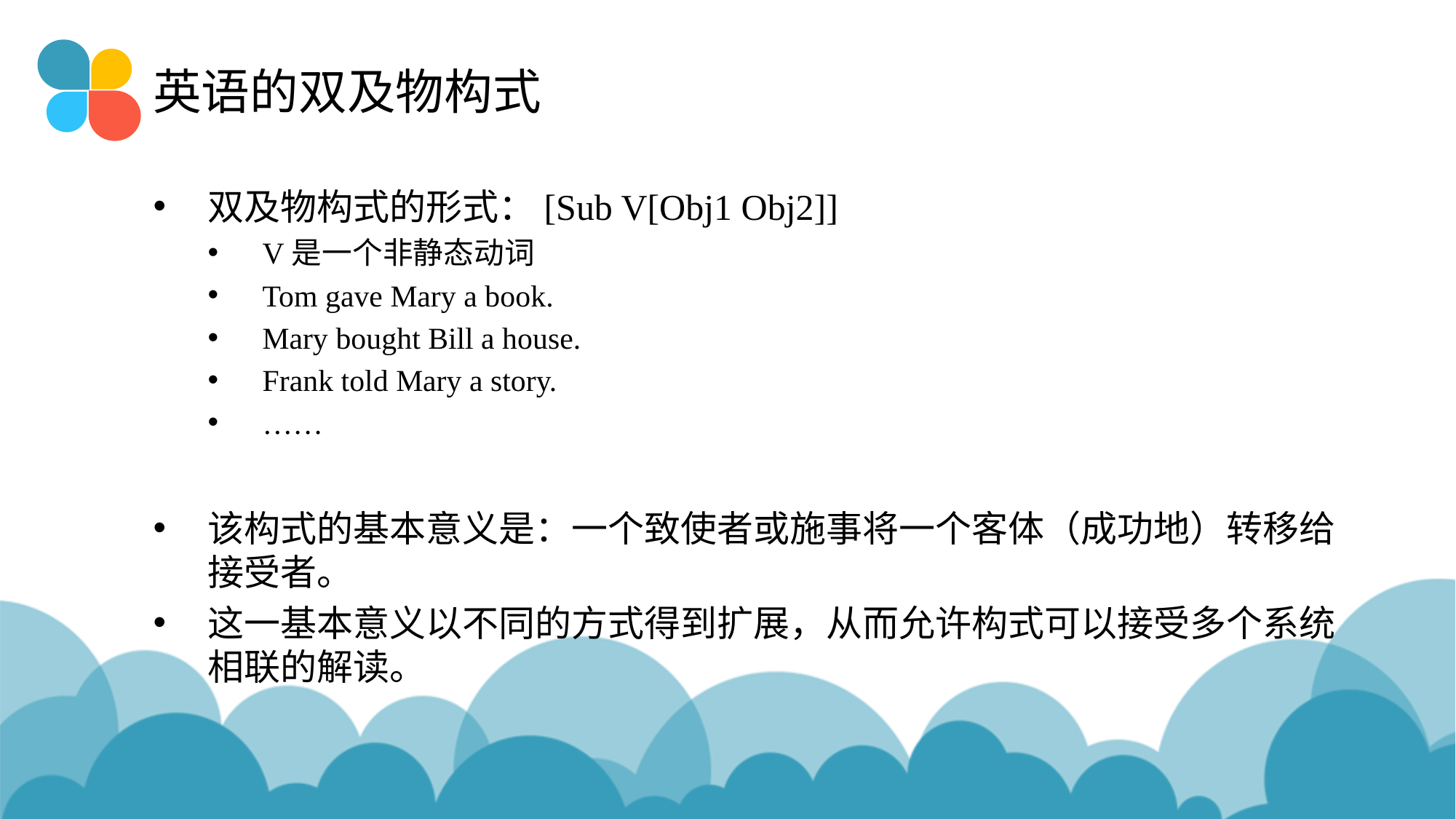

# 英语的双及物构式
双及物构式的形式：[Sub V[Obj1 Obj2]]
V是一个非静态动词
Tom gave Mary a book.
Mary bought Bill a house.
Frank told Mary a story.
……

该构式的基本意义是：一个致使者或施事将一个客体（成功地）转移给接受者。
这一基本意义以不同的方式得到扩展，从而允许构式可以接受多个系统相联的解读。